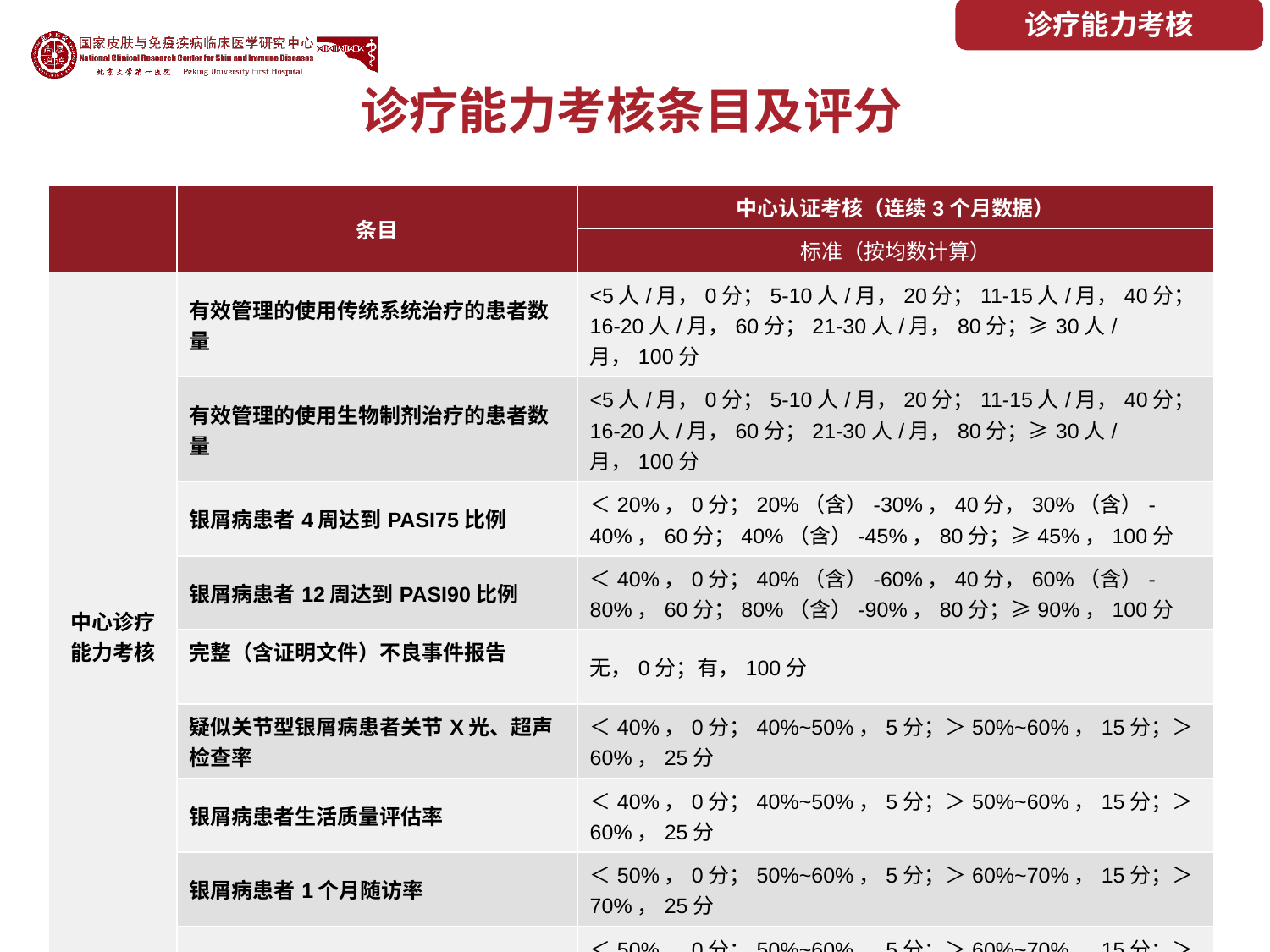

诊疗能力考核
诊疗能力考核条目及评分
|  | 条目 | 中心认证考核（连续3个月数据） |
| --- | --- | --- |
|  |  | 标准（按均数计算） |
| 中心诊疗能力考核 | 有效管理的使用传统系统治疗的患者数量 | <5人/月，0分；5-10人/月，20分；11-15人/月，40分；16-20人/月，60分；21-30人/月，80分；≥30人/月，100分 |
|  | 有效管理的使用生物制剂治疗的患者数量 | <5人/月，0分；5-10人/月，20分；11-15人/月，40分；16-20人/月，60分；21-30人/月，80分；≥30人/月，100分 |
|  | 银屑病患者4周达到PASI75比例 | ＜20%，0分；20%（含）-30%，40分，30%（含）-40%，60分；40%（含）-45%，80分；≥45%，100分 |
|  | 银屑病患者12周达到PASI90比例 | ＜40%，0分；40%（含）-60%，40分，60%（含）-80%，60分；80%（含）-90%，80分；≥90%，100分 |
|  | 完整（含证明文件）不良事件报告 | 无，0分；有，100分 |
|  | 疑似关节型银屑病患者关节X光、超声检查率 | ＜40%，0分；40%~50%，5分；＞50%~60%，15分；＞60%，25分 |
|  | 银屑病患者生活质量评估率 | ＜40%，0分；40%~50%，5分；＞50%~60%，15分；＞60%，25分 |
|  | 银屑病患者1个月随访率 | ＜50%，0分；50%~60%，5分；＞60%~70%，15分；＞70%，25分 |
|  | 银屑病患者2个月随访率 | ＜50%，0分；50%~60%，5分；＞60%~70%，15分；＞70%，25分 |
|  | 满分600分，400-500分为普通（M），500分（含）以上为优秀（H） |  |